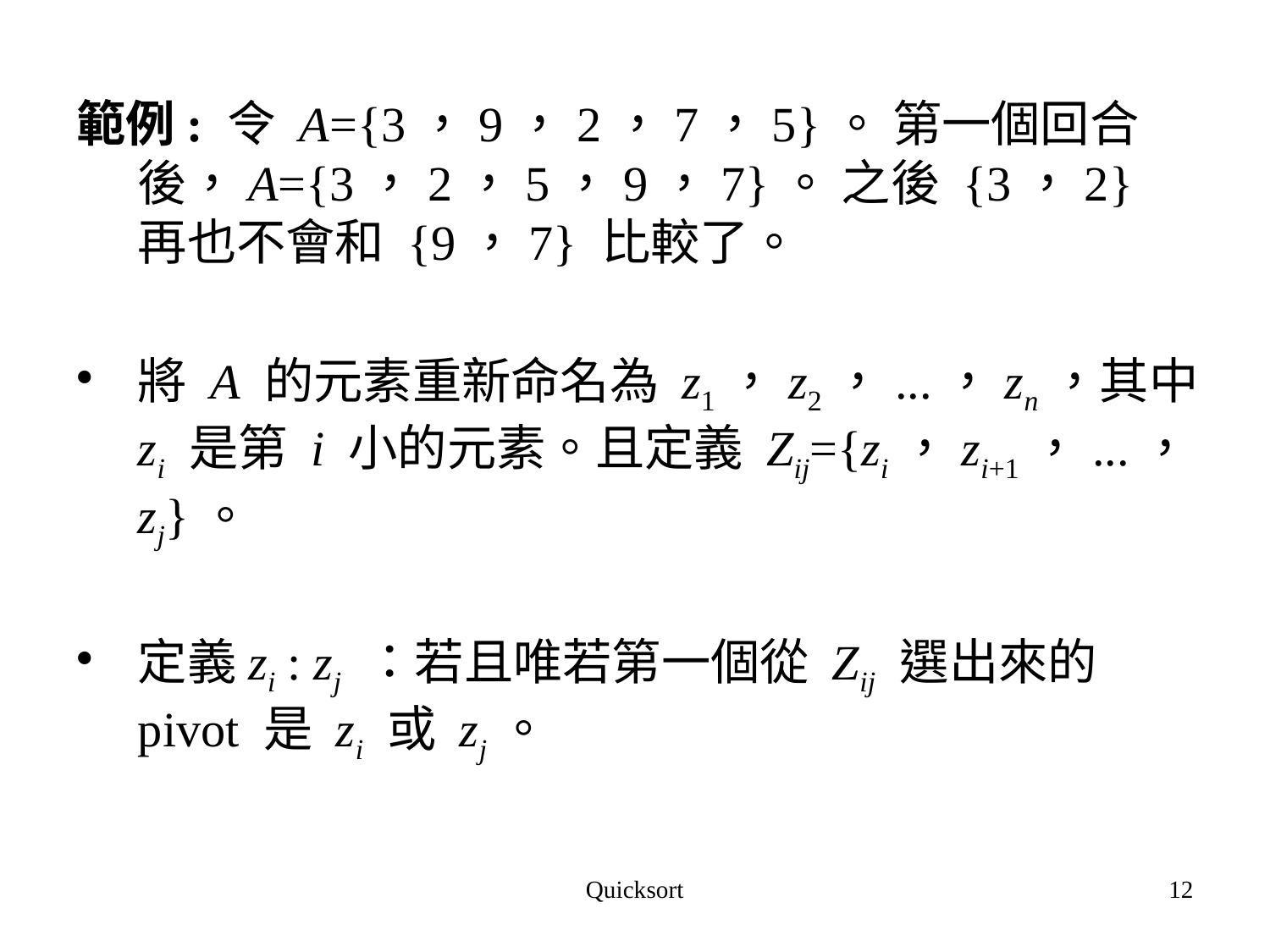

範例: 令 A={3，9，2，7，5}。 第一個回合後，A={3，2，5，9，7}。 之後 {3，2} 再也不會和 {9，7} 比較了。

將 A 的元素重新命名為 z1，z2，...，zn，其中 zi 是第 i 小的元素。且定義 Zij={zi，zi+1，...，zj}。

定義zi : zj ：若且唯若第一個從 Zij 選出來的 pivot 是 zi 或 zj。

Quicksort
12